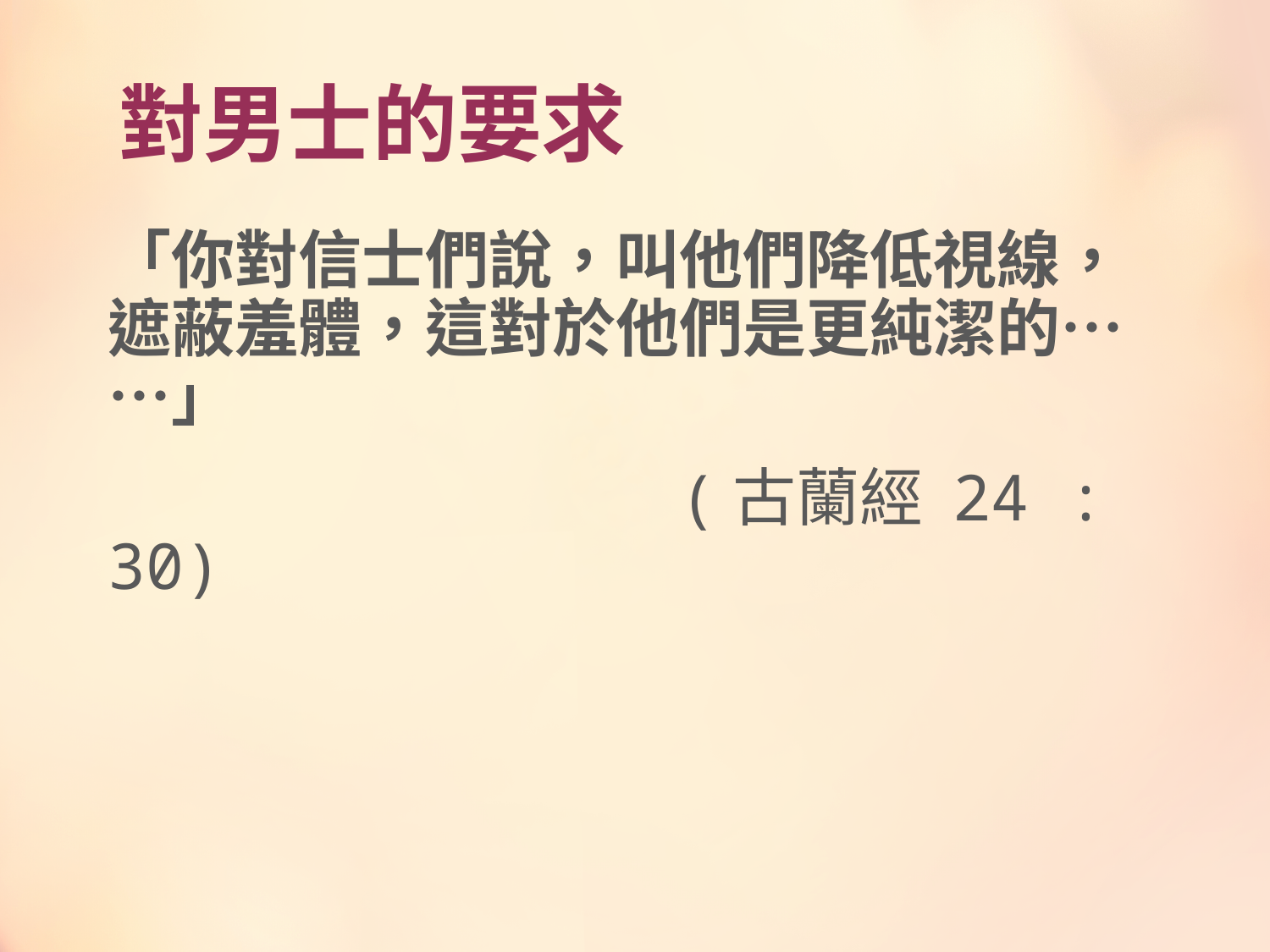

# 對男士的要求
「你對信士們說，叫他們降低視線，遮蔽羞體，這對於他們是更純潔的……」
               (古蘭經 24 : 30)